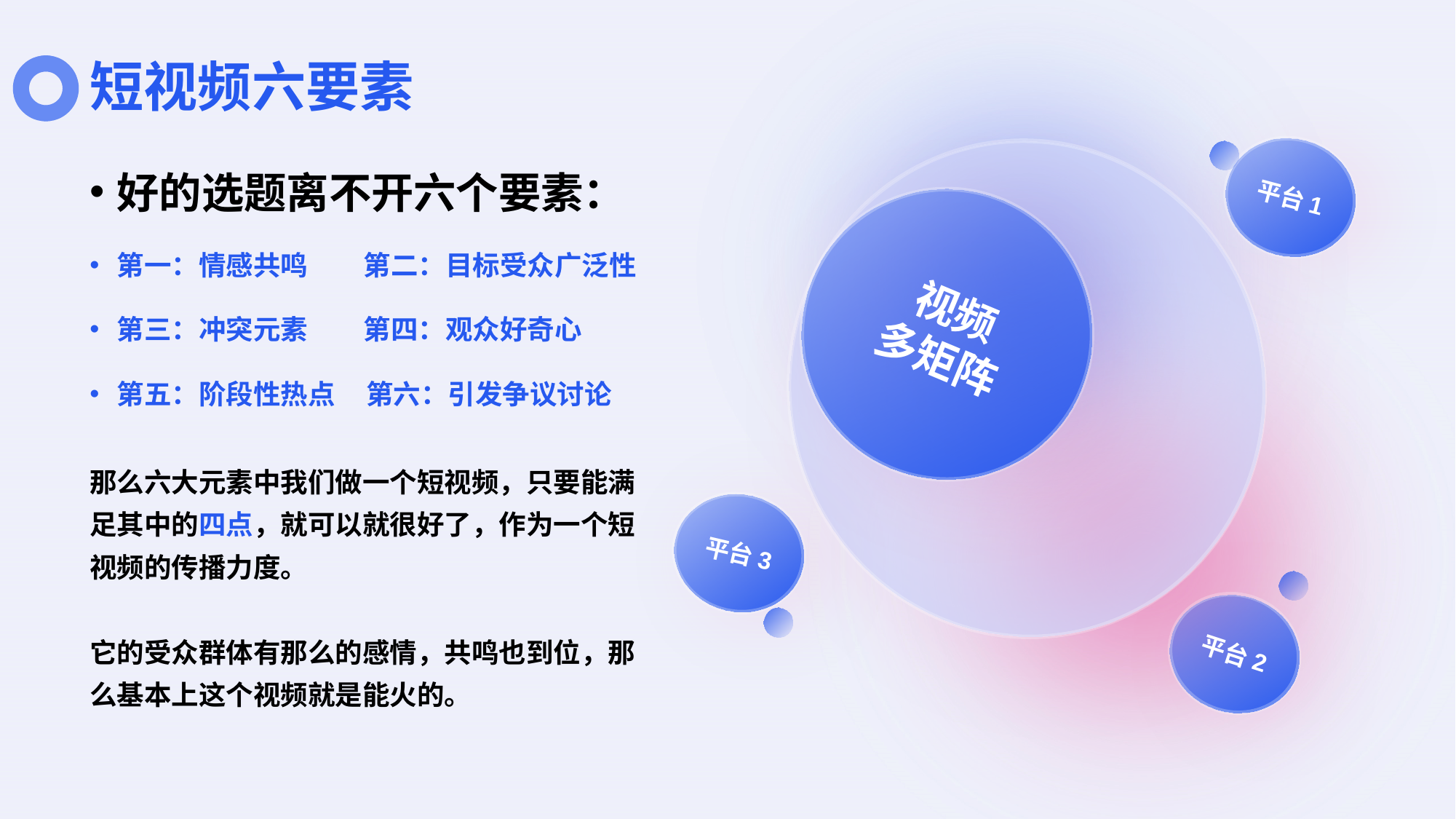

# 短视频六要素

好的选题离不开六个要素：
第一：情感共鸣         第二：目标受众广泛性
第三：冲突元素         第四：观众好奇心
第五：阶段性热点     第六：引发争议讨论
平台1

视频
多矩阵

那么六大元素中我们做一个短视频，只要能满足其中的四点，就可以就很好了，作为一个短视频的传播力度。

它的受众群体有那么的感情，共鸣也到位，那么基本上这个视频就是能火的。
平台3

平台2